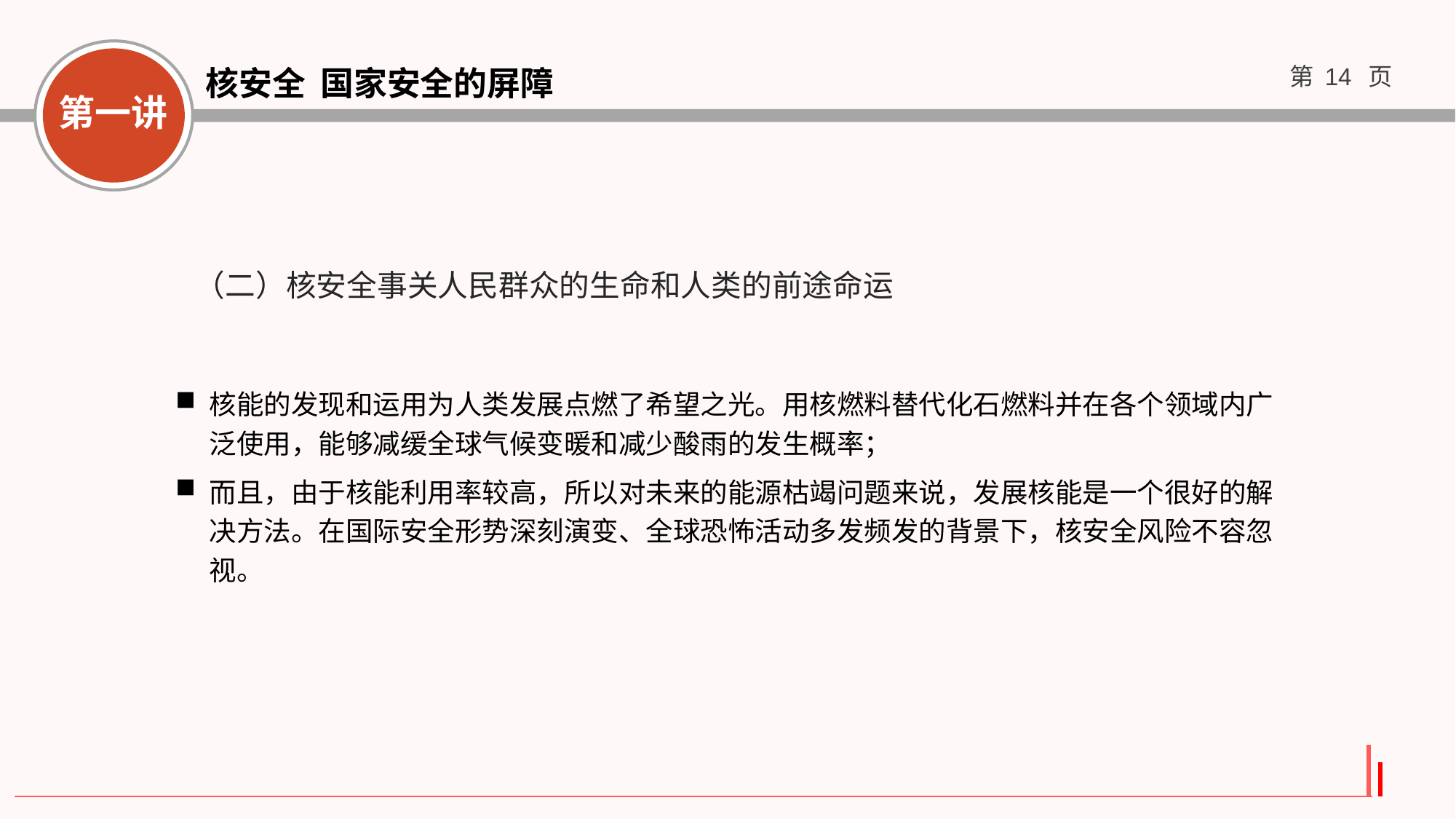

（二）核安全事关人民群众的生命和人类的前途命运
核能的发现和运用为人类发展点燃了希望之光。用核燃料替代化石燃料并在各个领域内广泛使用，能够减缓全球气候变暖和减少酸雨的发生概率；
而且，由于核能利用率较高，所以对未来的能源枯竭问题来说，发展核能是一个很好的解决方法。在国际安全形势深刻演变、全球恐怖活动多发频发的背景下，核安全风险不容忽视。